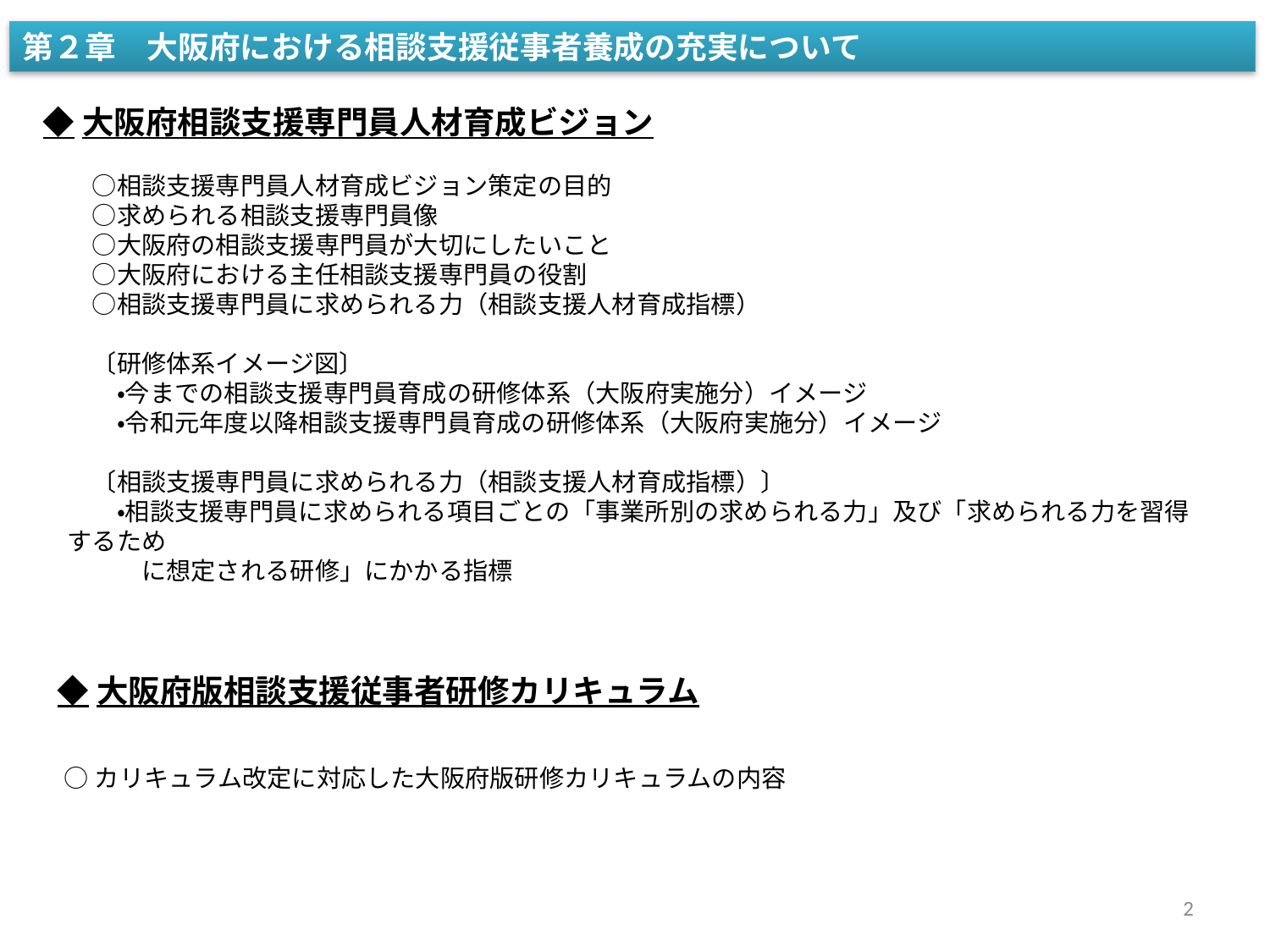

第２章　大阪府における相談支援従事者養成の充実について
◆大阪府相談支援専門員人材育成ビジョン
　○相談支援専門員人材育成ビジョン策定の目的
　○求められる相談支援専門員像
　○大阪府の相談支援専門員が大切にしたいこと
　○大阪府における主任相談支援専門員の役割
　○相談支援専門員に求められる力（相談支援人材育成指標）

　〔研修体系イメージ図〕
　　・今までの相談支援専門員育成の研修体系（大阪府実施分）イメージ
　　・令和元年度以降相談支援専門員育成の研修体系（大阪府実施分）イメージ

　〔相談支援専門員に求められる力（相談支援人材育成指標）〕
　　・相談支援専門員に求められる項目ごとの「事業所別の求められる力」及び「求められる力を習得するため
　　　に想定される研修」にかかる指標

◆大阪府版相談支援従事者研修カリキュラム
○カリキュラム改定に対応した大阪府版研修カリキュラムの内容
2